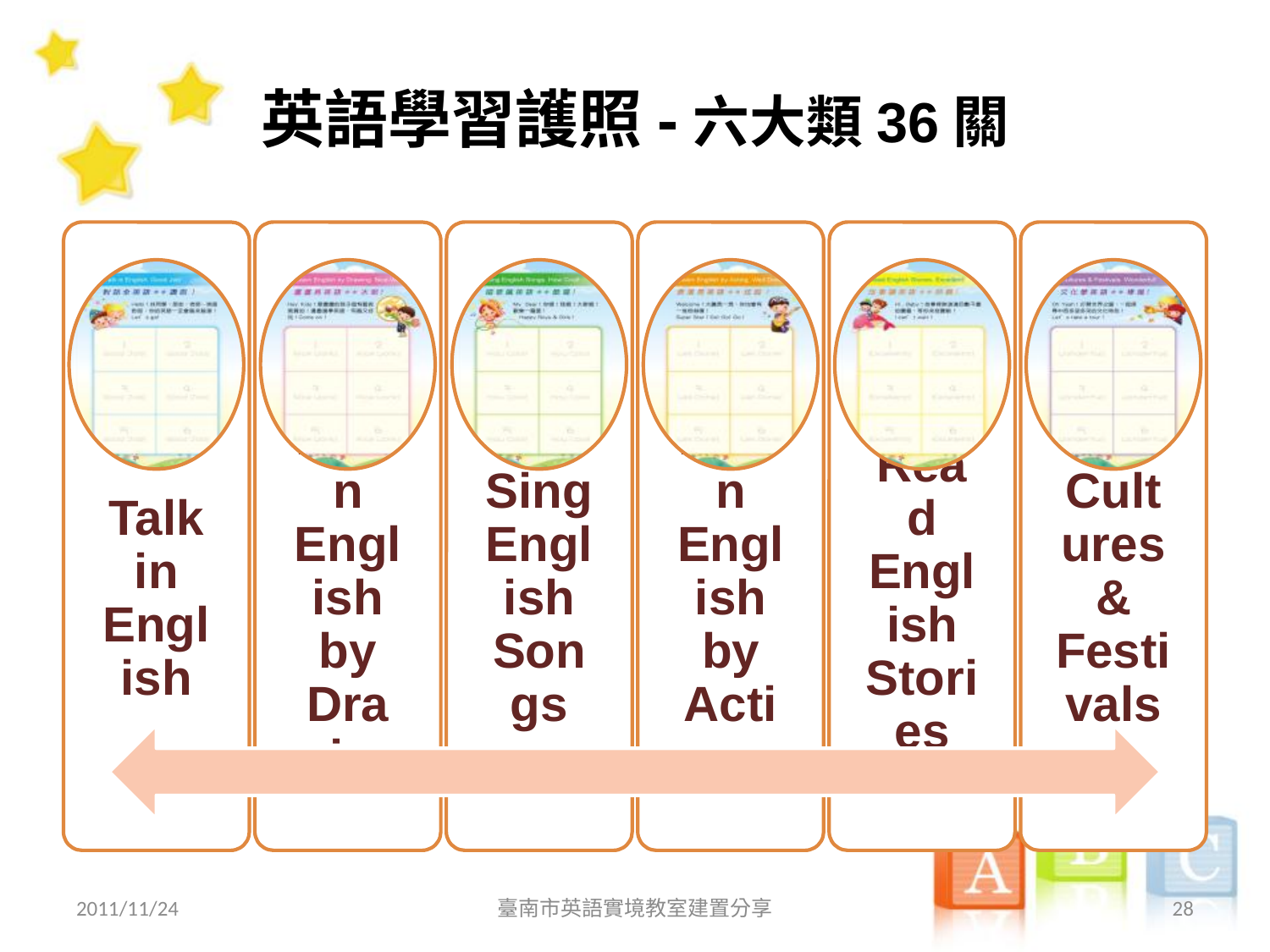

# 英語學習護照-六大類36關
Talk in English
Learn English by Drawing
Sing English Songs
Learn English by Acting
Read English Stories
Cultures & Festivals
2011/11/24
臺南市英語實境教室建置分享
28